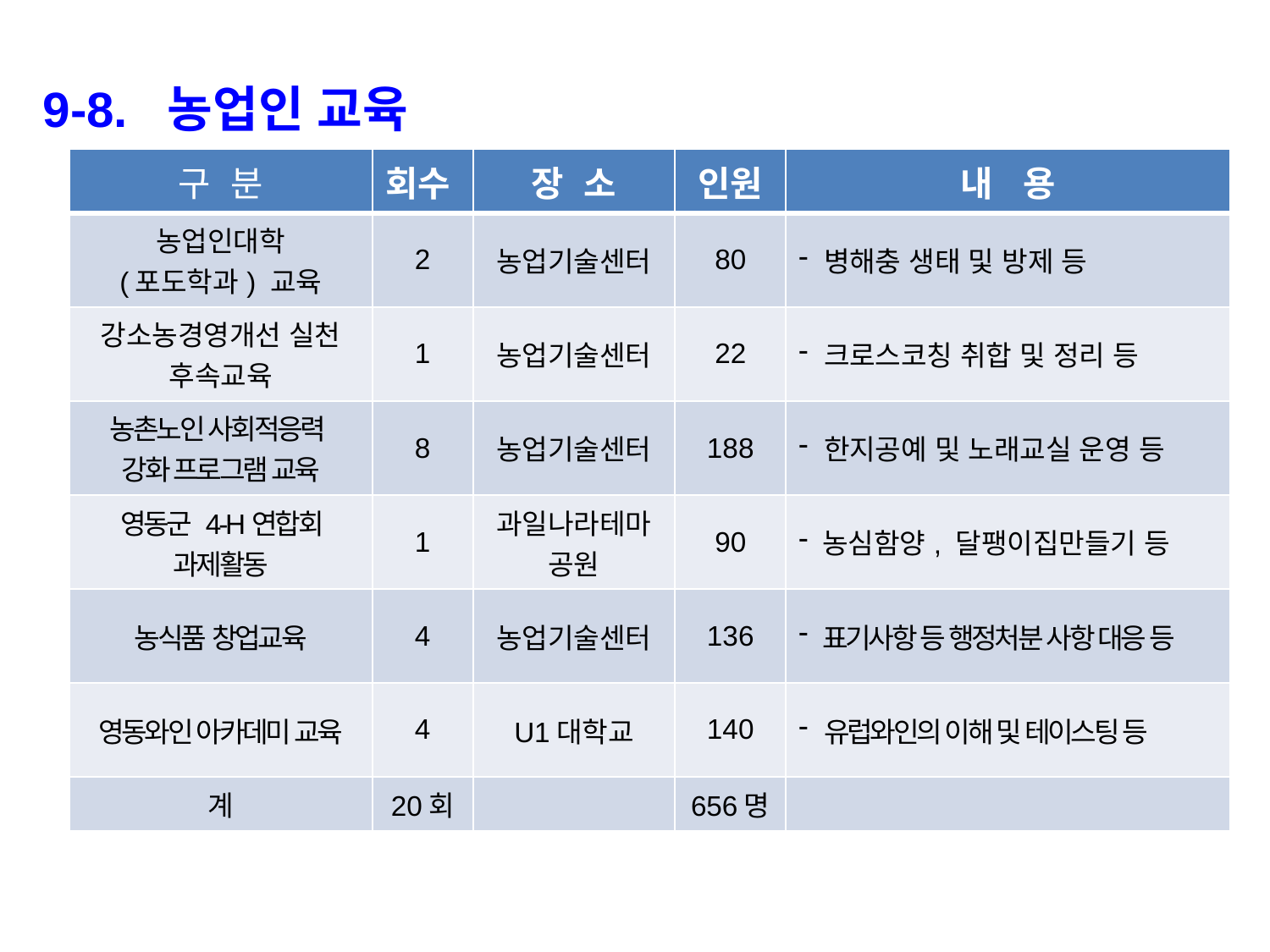

9-8.  농업인 교육

| 구 분 | 회수 | 장 소 | 인원 | 내 용 |
| --- | --- | --- | --- | --- |
| 농업인대학 (포도학과) 교육 | 2 | 농업기술센터 | 80 | 병해충 생태 및 방제 등 |
| 강소농경영개선 실천 후속교육 | 1 | 농업기술센터 | 22 | 크로스코칭 취합 및 정리 등 |
| 농촌노인 사회적응력 강화 프로그램 교육 | 8 | 농업기술센터 | 188 | 한지공예 및 노래교실 운영 등 |
| 영동군 4-H연합회 과제활동 | 1 | 과일나라테마공원 | 90 | 농심함양, 달팽이집만들기 등 |
| 농식품 창업교육 | 4 | 농업기술센터 | 136 | 표기사항 등 행정처분 사항 대응 등 |
| 영동와인 아카데미 교육 | 4 | U1대학교 | 140 | 유럽와인의 이해 및 테이스팅 등 |
| 계 | 20회 |  | 656명 |  |